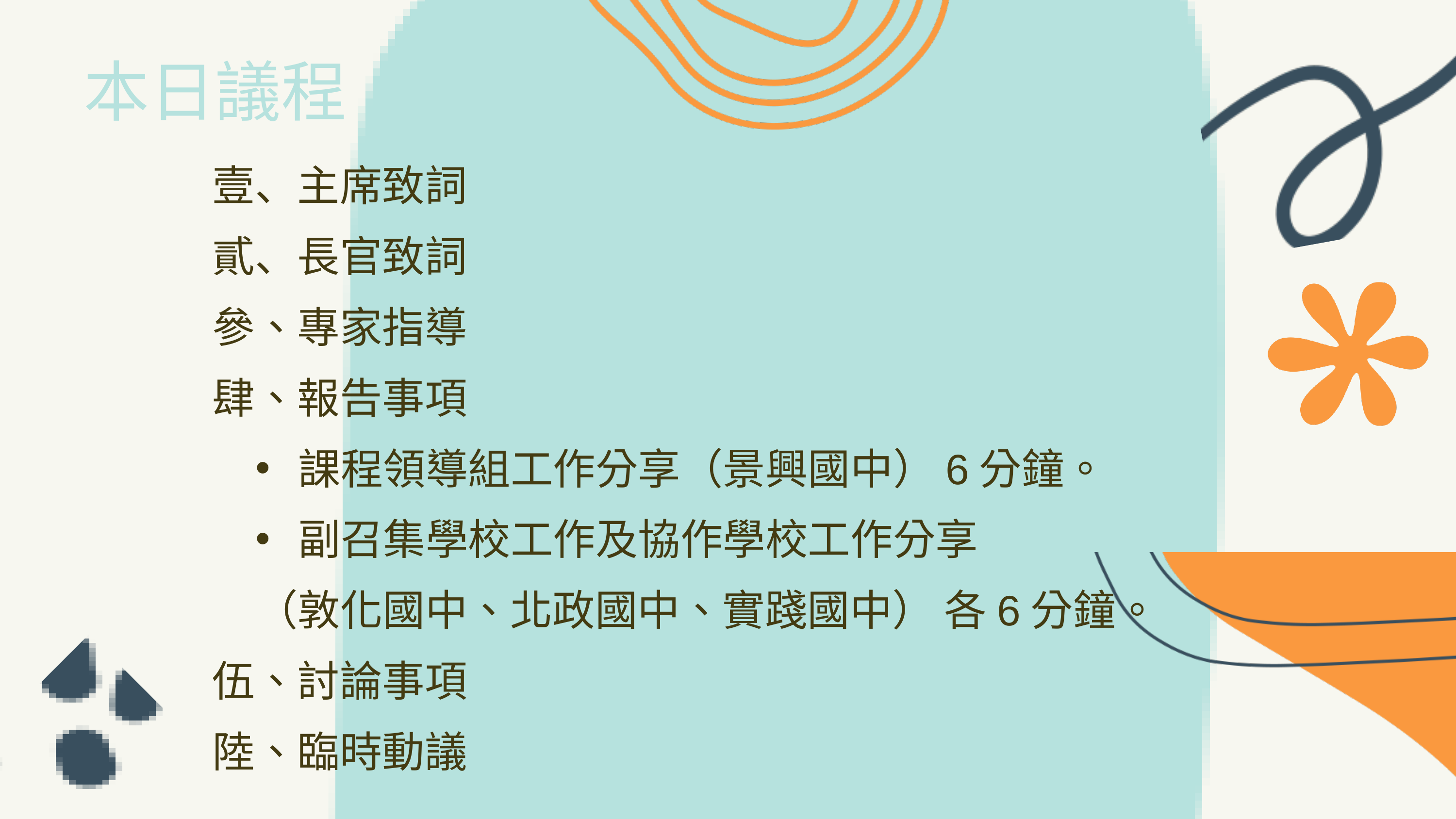

本日議程
壹、主席致詞
貳、長官致詞
參、專家指導
肆、報告事項
課程領導組工作分享（景興國中）6分鐘。
副召集學校工作及協作學校工作分享
（敦化國中、北政國中、實踐國中） 各6分鐘。
伍、討論事項
陸、臨時動議